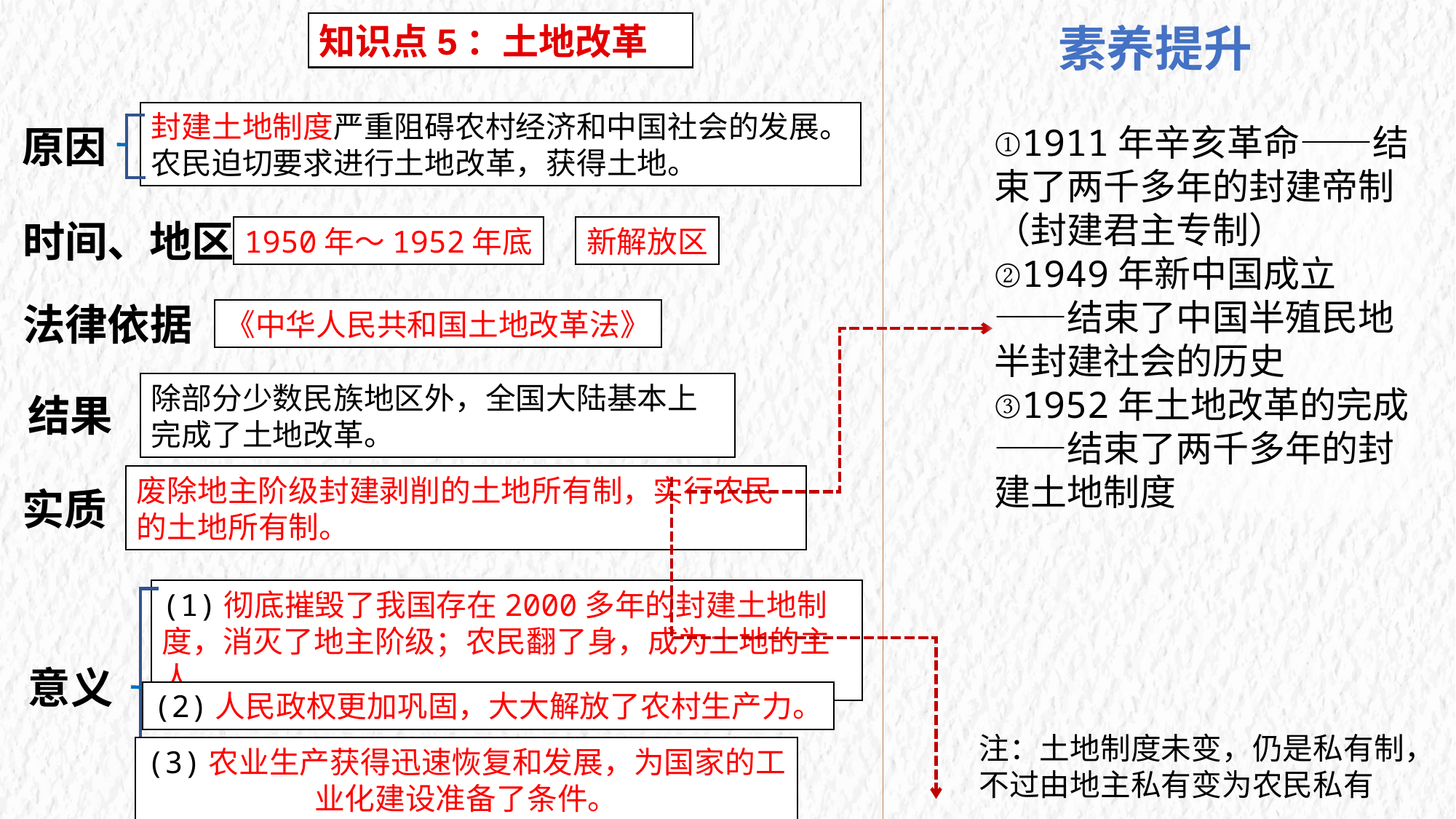

知识点5：土地改革
素养提升
封建土地制度严重阻碍农村经济和中国社会的发展。
农民迫切要求进行土地改革，获得土地。
①1911年辛亥革命——结束了两千多年的封建帝制（封建君主专制）②1949年新中国成立 ——结束了中国半殖民地半封建社会的历史③1952年土地改革的完成——结束了两千多年的封建土地制度

原因
时间、地区
1950年～1952年底
新解放区
法律依据
《中华人民共和国土地改革法》
除部分少数民族地区外，全国大陆基本上完成了土地改革。
结果
废除地主阶级封建剥削的土地所有制，实行农民的土地所有制。
实质
(1)彻底摧毁了我国存在2000多年的封建土地制度，消灭了地主阶级；农民翻了身，成为土地的主人。

意义
(2)人民政权更加巩固，大大解放了农村生产力。
注：土地制度未变，仍是私有制，不过由地主私有变为农民私有
(3)农业生产获得迅速恢复和发展，为国家的工业化建设准备了条件。